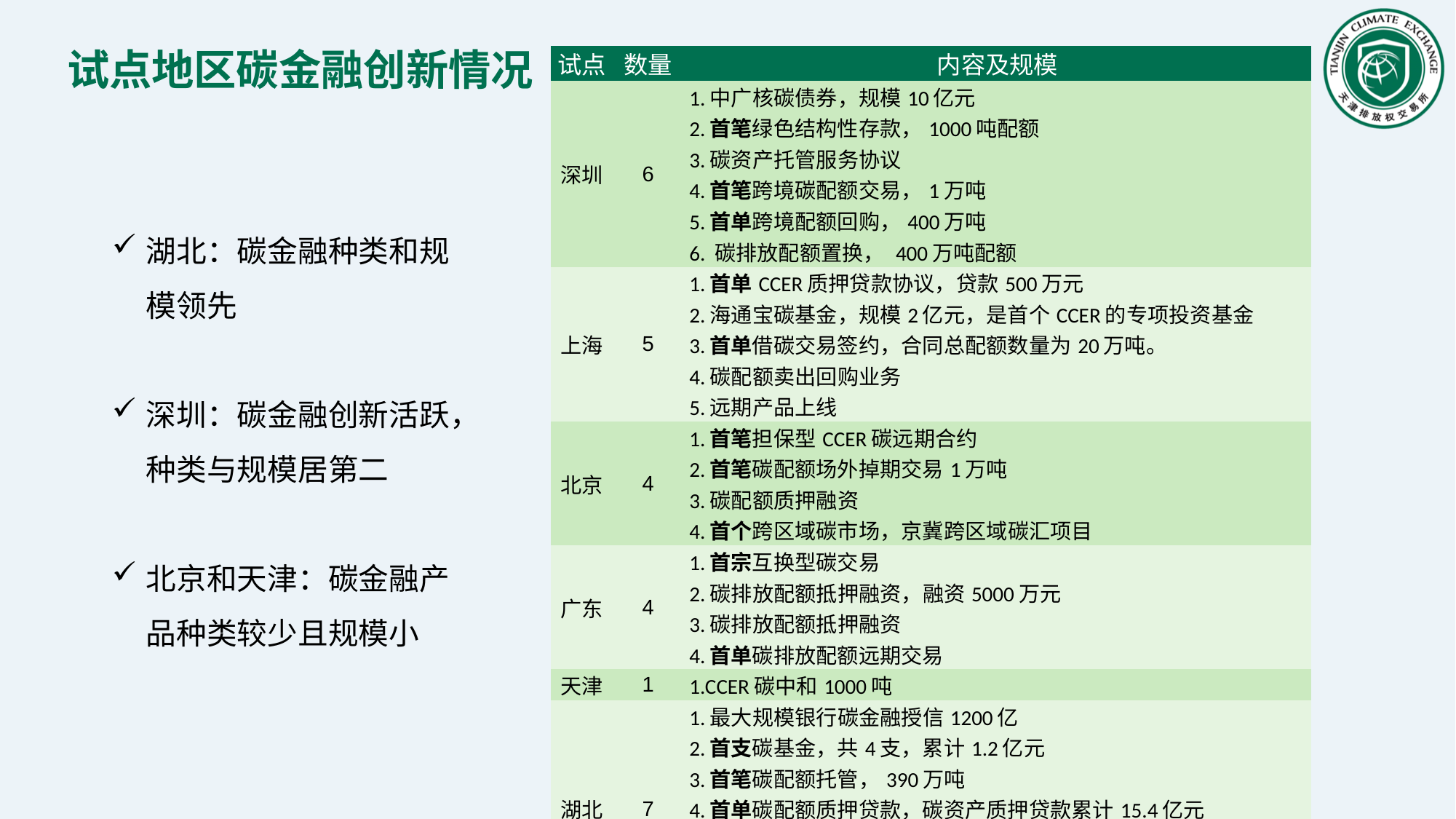

# 试点地区碳金融创新情况
| 试点 | 数量 | 内容及规模 |
| --- | --- | --- |
| 深圳 | 6 | 1.中广核碳债券，规模10亿元 2.首笔绿色结构性存款，1000吨配额 3.碳资产托管服务协议 4.首笔跨境碳配额交易，1万吨 5.首单跨境配额回购，400万吨 6. 碳排放配额置换， 400万吨配额 |
| 上海 | 5 | 1.首单CCER质押贷款协议，贷款500万元 2.海通宝碳基金，规模2亿元，是首个CCER的专项投资基金 3.首单借碳交易签约，合同总配额数量为20万吨。 4.碳配额卖出回购业务 5.远期产品上线 |
| 北京 | 4 | 1.首笔担保型CCER碳远期合约 2.首笔碳配额场外掉期交易1万吨 3.碳配额质押融资 4.首个跨区域碳市场，京冀跨区域碳汇项目 |
| 广东 | 4 | 1.首宗互换型碳交易 2.碳排放配额抵押融资，融资5000万元 3.碳排放配额抵押融资 4.首单碳排放配额远期交易 |
| 天津 | 1 | 1.CCER碳中和1000吨 |
| 湖北 | 7 | 1.最大规模银行碳金融授信1200亿 2.首支碳基金，共4支，累计1.2亿元 3.首笔碳配额托管，390万吨 4.首单碳配额质押贷款，碳资产质押贷款累计15.4亿元 5.首个CCER众筹项目，20万元 6.首个现货远期产品上线 7.首个碳保险上线 |
| 重庆 | 1 | 1.碳配额质押融资5000万元 |
湖北：碳金融种类和规模领先

深圳：碳金融创新活跃，种类与规模居第二

北京和天津：碳金融产品种类较少且规模小